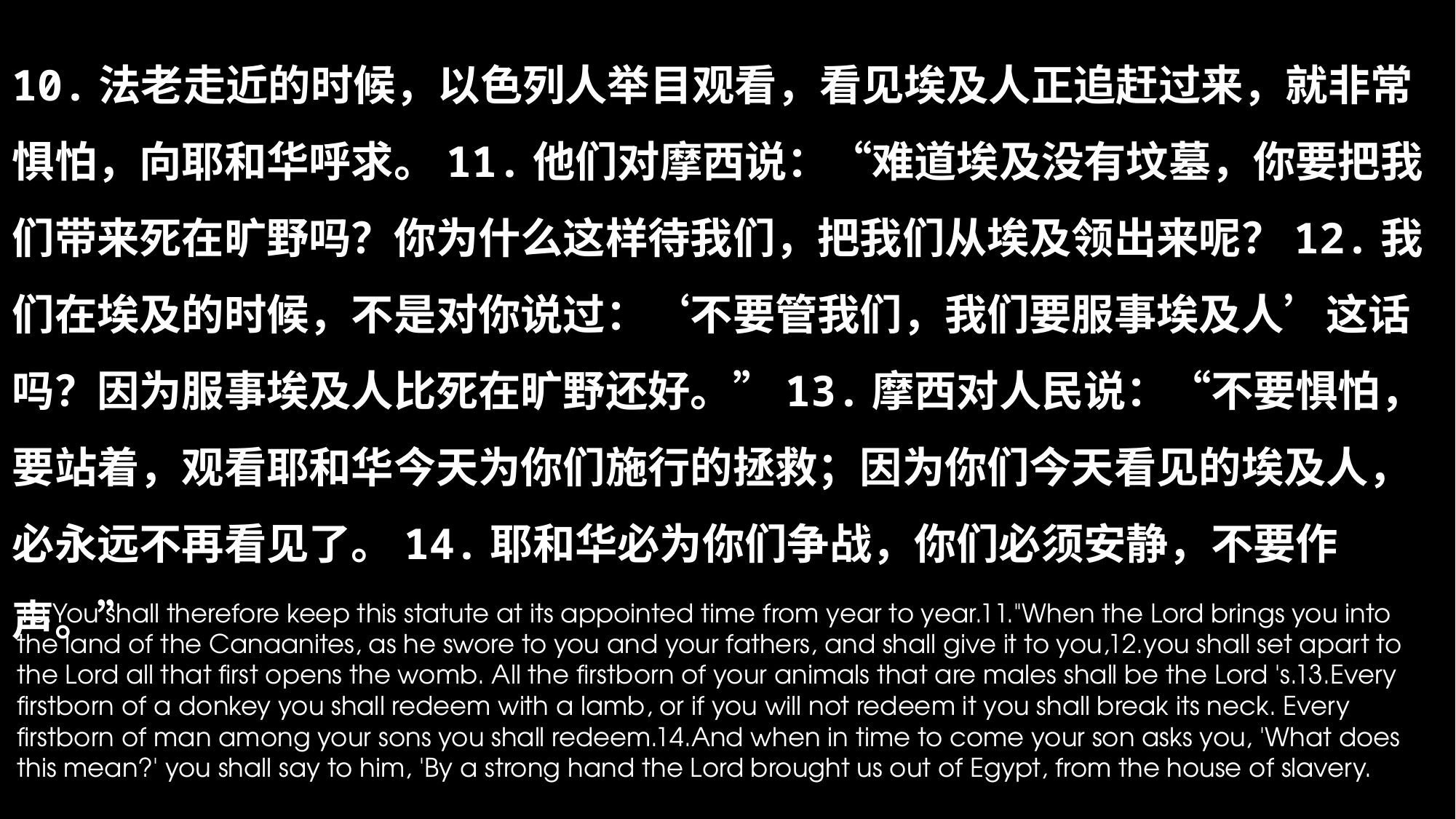

10.法老走近的时候，以色列人举目观看，看见埃及人正追赶过来，就非常惧怕，向耶和华呼求。11.他们对摩西说：“难道埃及没有坟墓，你要把我们带来死在旷野吗？你为什么这样待我们，把我们从埃及领出来呢？12.我们在埃及的时候，不是对你说过：‘不要管我们，我们要服事埃及人’这话吗？因为服事埃及人比死在旷野还好。”13.摩西对人民说：“不要惧怕，要站着，观看耶和华今天为你们施行的拯救；因为你们今天看见的埃及人，必永远不再看见了。14.耶和华必为你们争战，你们必须安静，不要作声。”

10.You shall therefore keep this statute at its appointed time from year to year.11."When the Lord brings you into the land of the Canaanites, as he swore to you and your fathers, and shall give it to you,12.you shall set apart to the Lord all that first opens the womb. All the firstborn of your animals that are males shall be the Lord 's.13.Every firstborn of a donkey you shall redeem with a lamb, or if you will not redeem it you shall break its neck. Every firstborn of man among your sons you shall redeem.14.And when in time to come your son asks you, 'What does this mean?' you shall say to him, 'By a strong hand the Lord brought us out of Egypt, from the house of slavery.